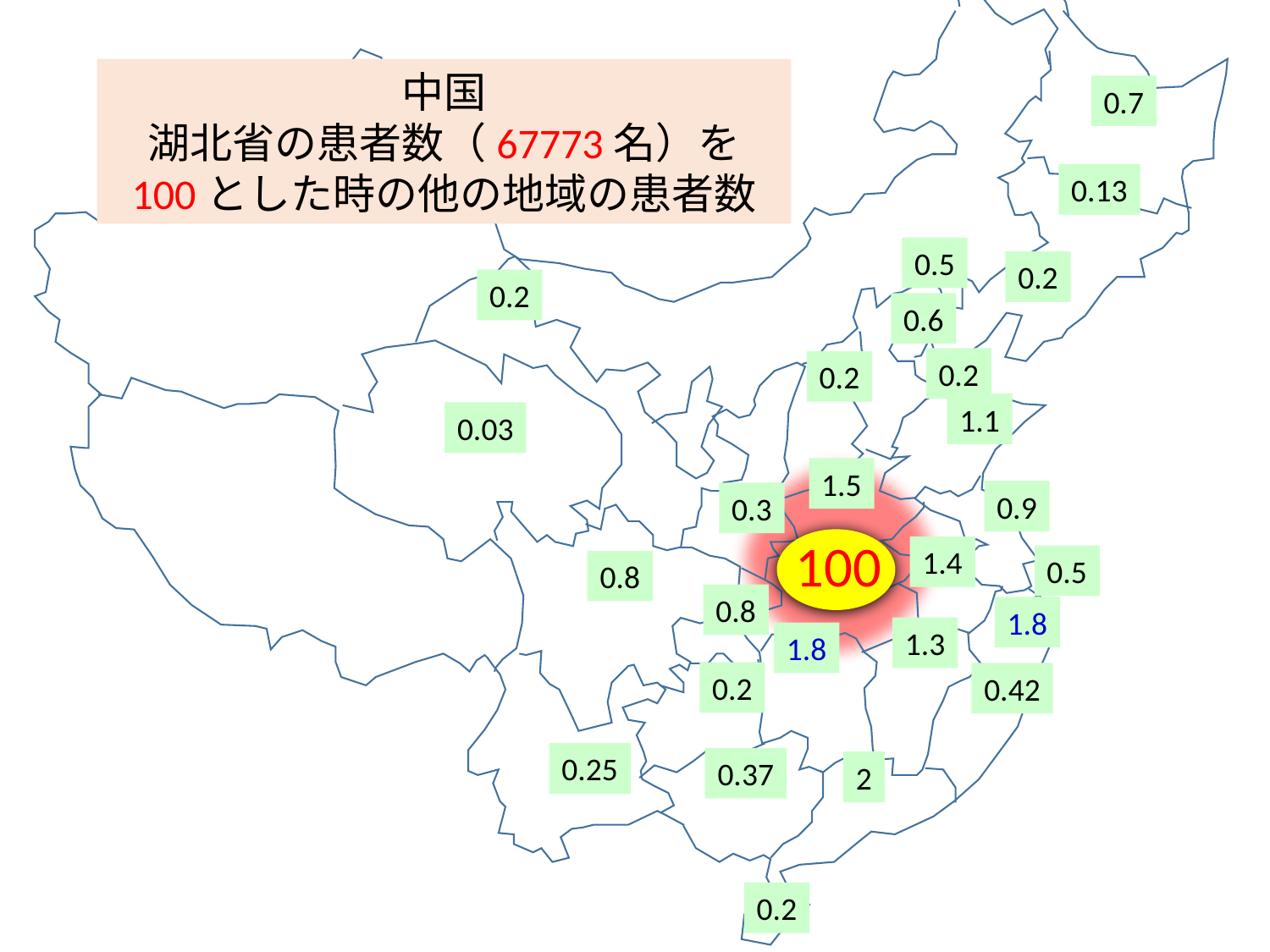

中国
湖北省の患者数（67773名）を 100とした時の他の地域の患者数
0.7
0.13
0.5
0.2
0.2
0.6
0.2
0.2
1.1
0.03

1.5
0.9
0.3
100

1.4
0.5
0.8
0.8
1.8
1.3
1.8
0.2
0.42
0.25
0.37
2
0.2